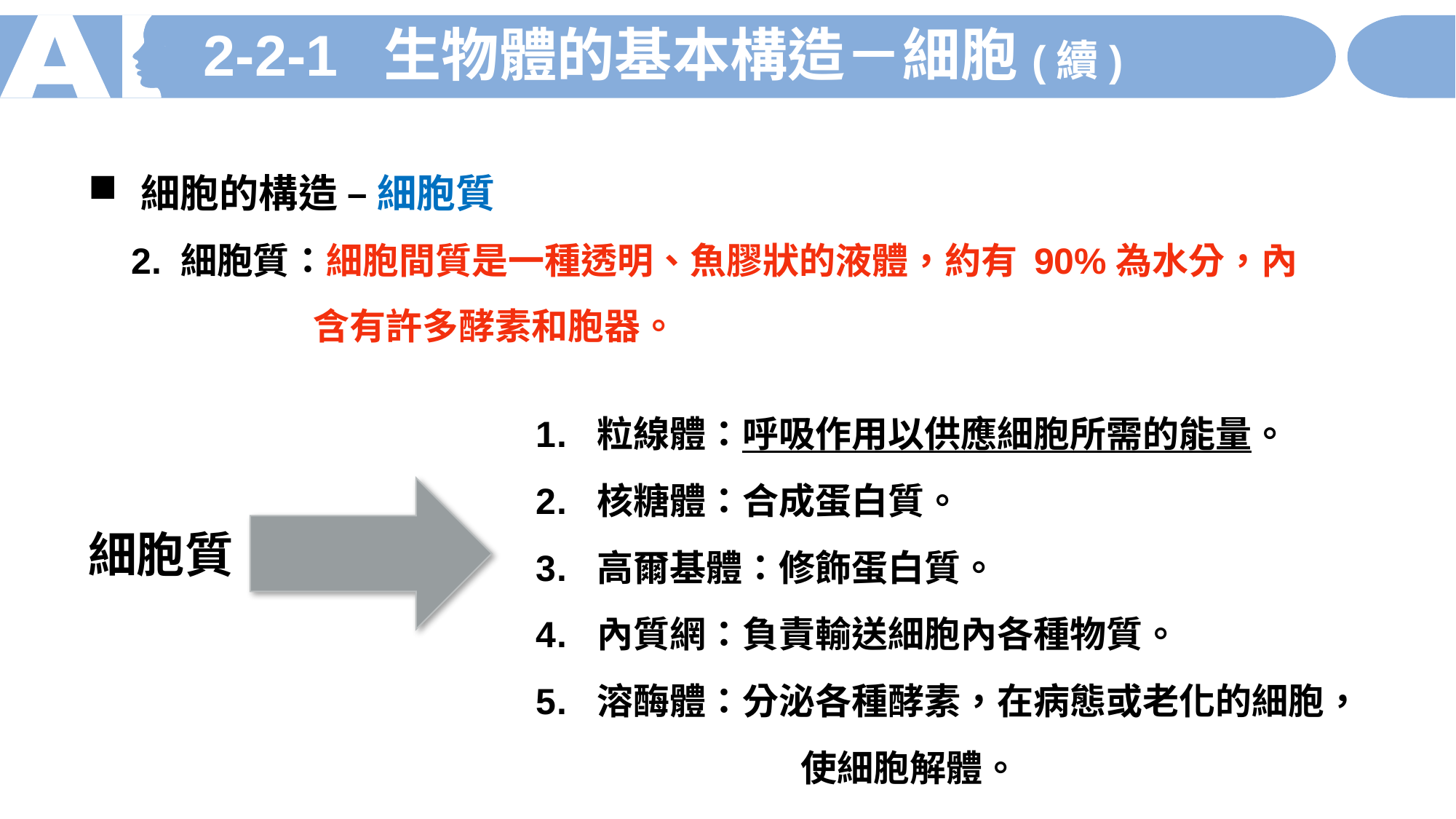

2-2-1  生物體的基本構造－細胞(續)
 細胞的構造 – 細胞質
2. 細胞質：細胞間質是一種透明、魚膠狀的液體，約有 90%為水分，內含有許多酵素和胞器。
粒線體：呼吸作用以供應細胞所需的能量。
核糖體：合成蛋白質。
高爾基體：修飾蛋白質。
內質網：負責輸送細胞內各種物質。
溶酶體：分泌各種酵素，在病態或老化的細胞，	使細胞解體。

細胞質